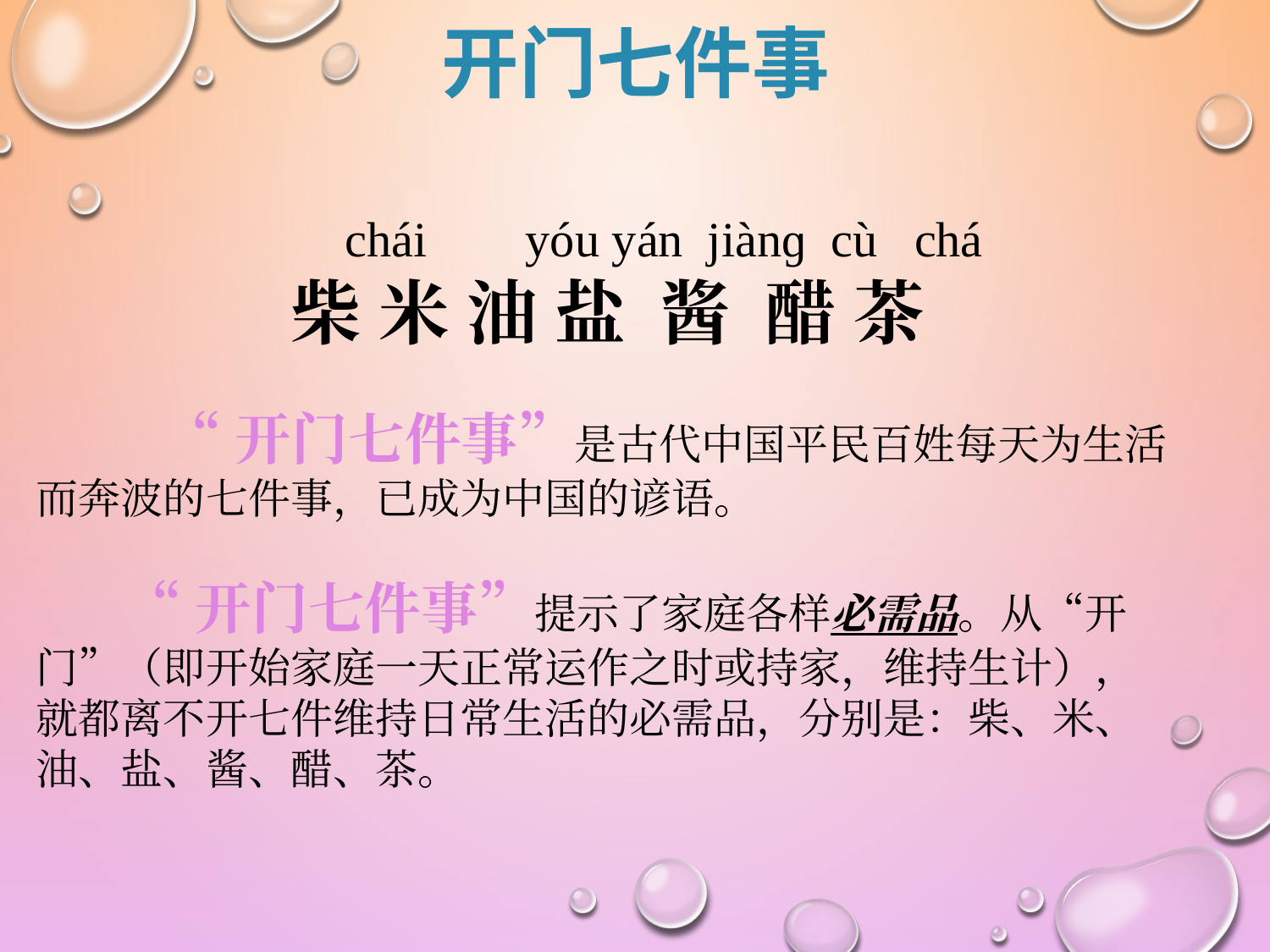

开门七件事
                 chái        yóu yán  jiànɡ  cù   chá
              柴 米 油 盐  酱  醋 茶
        “开门七件事”是古代中国平民百姓每天为生活而奔波的七件事，已成为中国的谚语。

    “开门七件事”提示了家庭各样必需品。从“开门”（即开始家庭一天正常运作之时或持家，维持生计），就都离不开七件维持日常生活的必需品，分别是：柴、米、油、盐、酱、醋、茶。